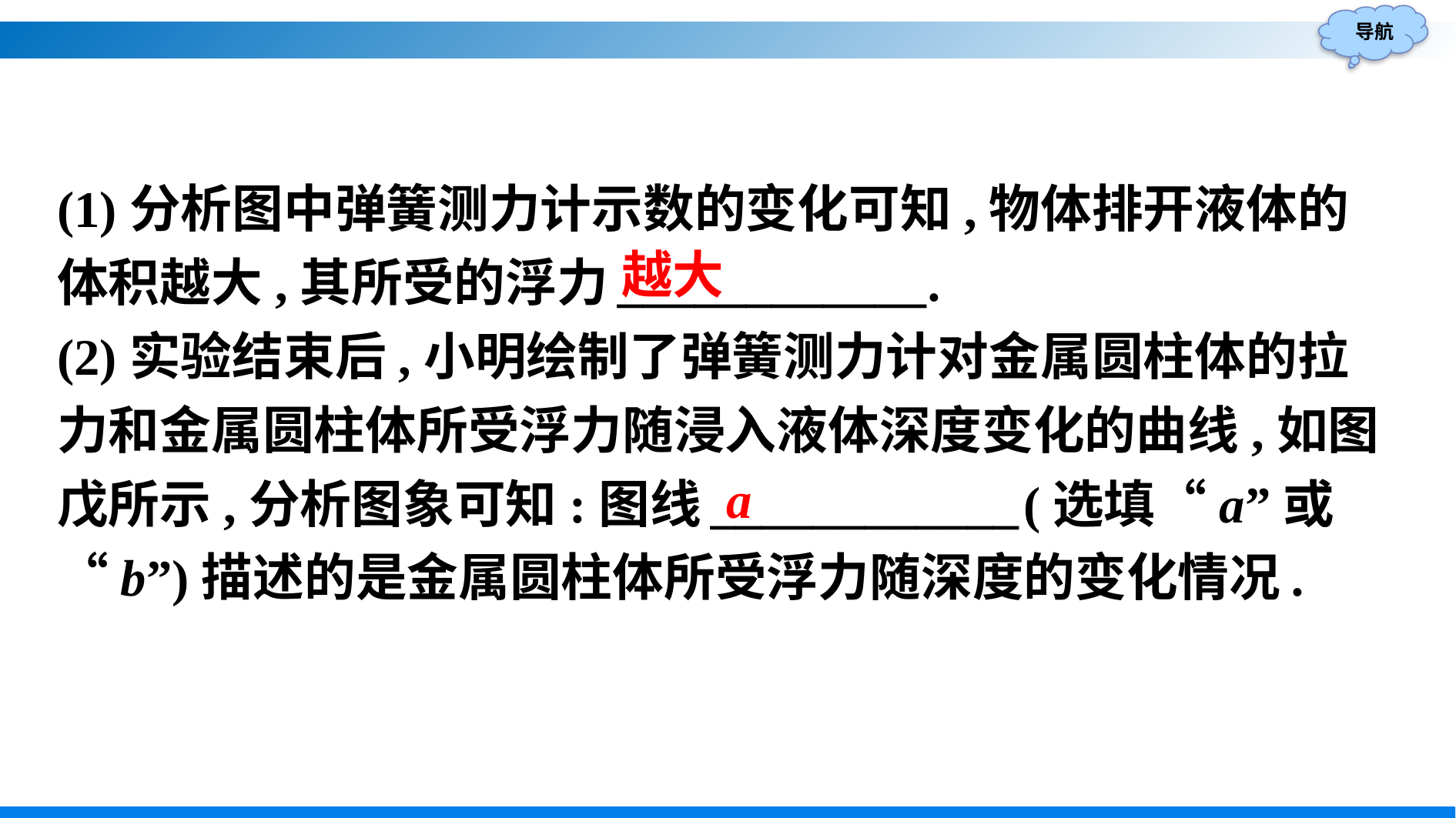

(1)分析图中弹簧测力计示数的变化可知,物体排开液体的体积越大,其所受的浮力____________.
(2)实验结束后,小明绘制了弹簧测力计对金属圆柱体的拉力和金属圆柱体所受浮力随浸入液体深度变化的曲线,如图戊所示,分析图象可知:图线____________(选填“a”或“b”)描述的是金属圆柱体所受浮力随深度的变化情况.
越大
a